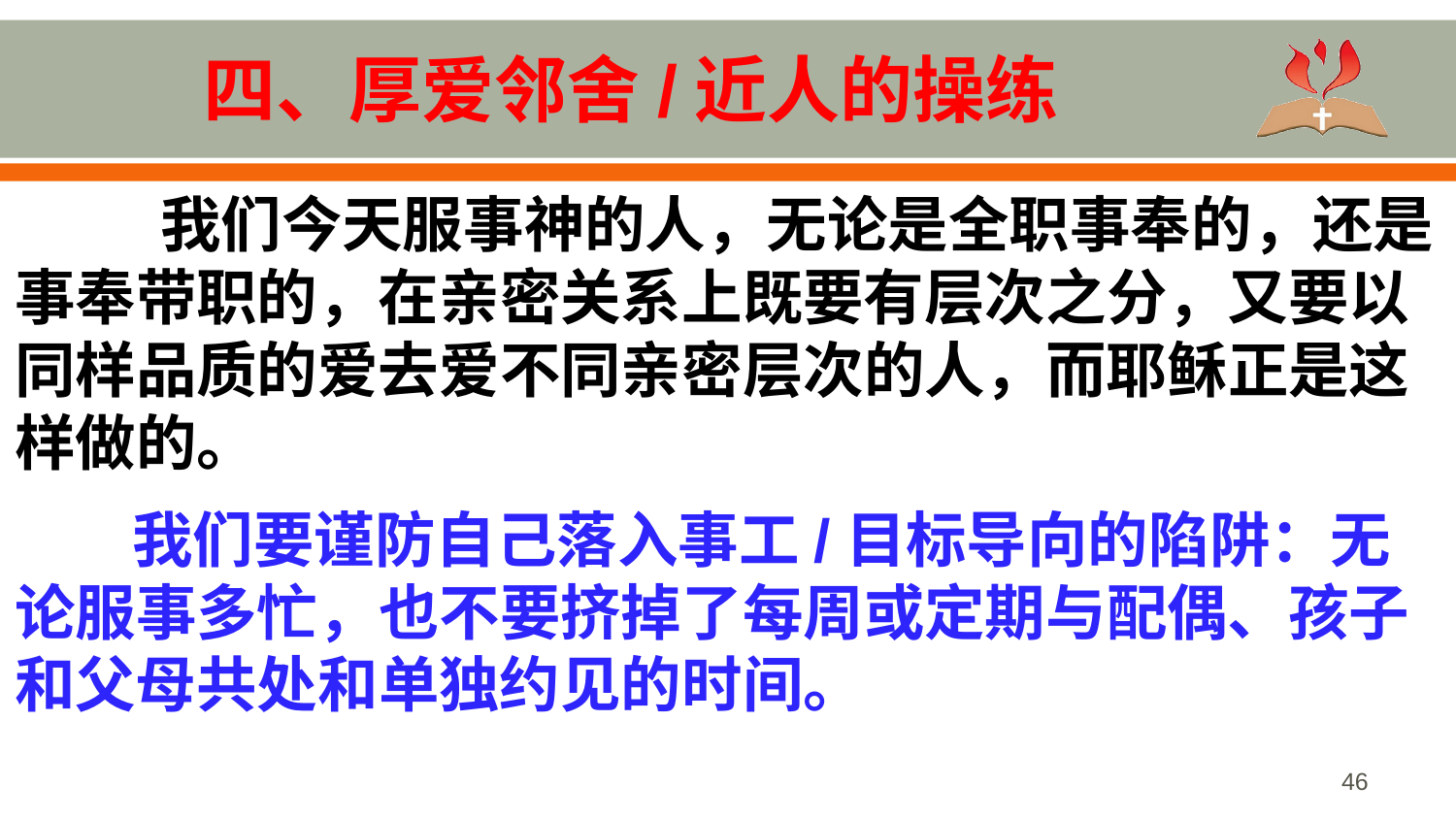

# 四、厚爱邻舍/近人的操练
 	我们今天服事神的人，无论是全职事奉的，还是事奉带职的，在亲密关系上既要有层次之分，又要以同样品质的爱去爱不同亲密层次的人，而耶稣正是这样做的。
我们要谨防自己落入事工/目标导向的陷阱：无论服事多忙，也不要挤掉了每周或定期与配偶、孩子和父母共处和单独约见的时间。

46